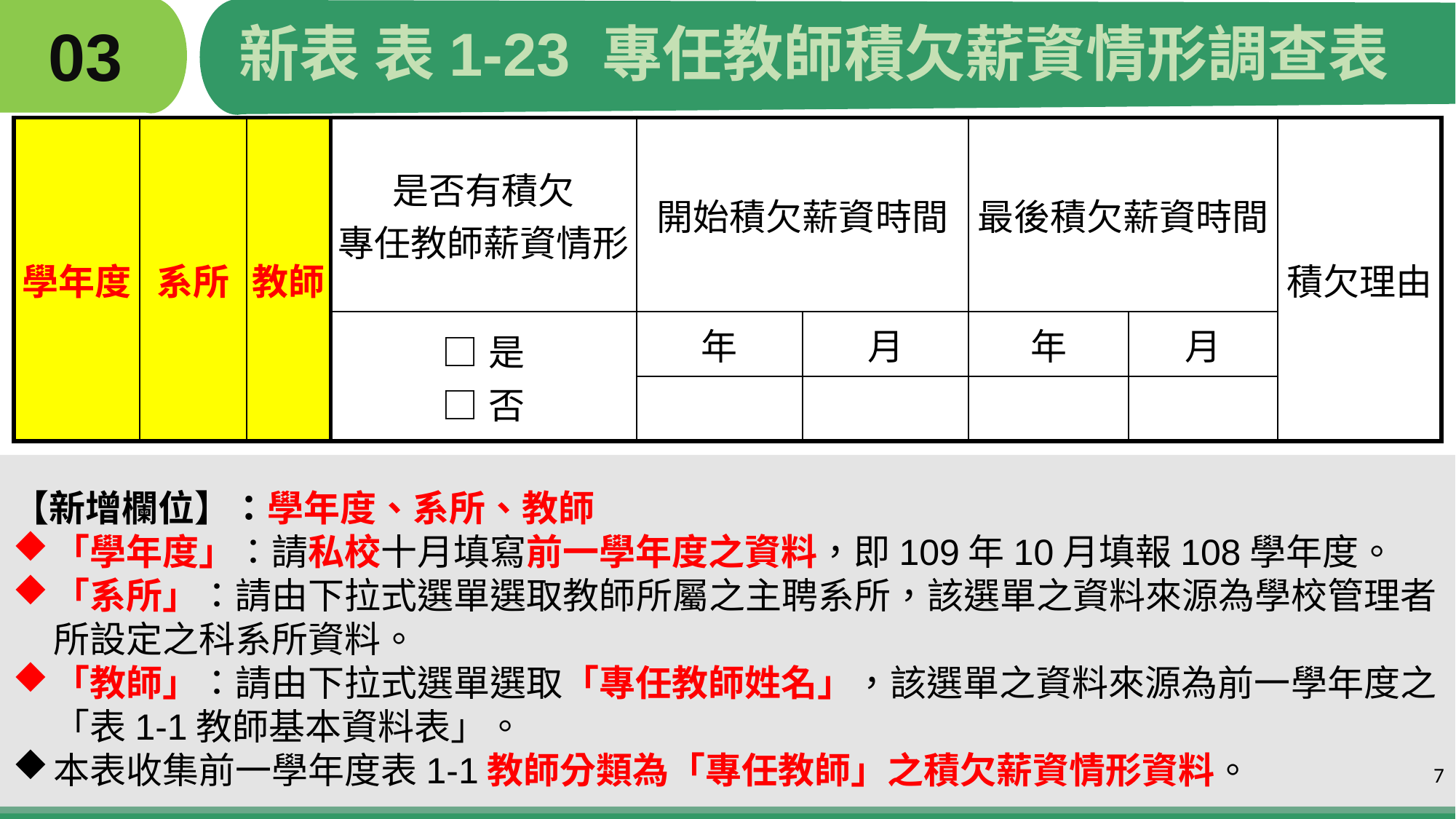

# 03
新表 表1-23 專任教師積欠薪資情形調查表
| 學年度 | 系所 | 教師 | 是否有積欠 專任教師薪資情形 | 開始積欠薪資時間 |  | 最後積欠薪資時間 |  | 積欠理由 |
| --- | --- | --- | --- | --- | --- | --- | --- | --- |
|  |  |  | □是 □否 | 年 | 月 | 年 | 月 |  |
|  |  |  |  |  |  |  |  |  |
【新增欄位】：學年度、系所、教師
「學年度」：請私校十月填寫前一學年度之資料，即109年10月填報108學年度。
「系所」：請由下拉式選單選取教師所屬之主聘系所，該選單之資料來源為學校管理者所設定之科系所資料。
「教師」：請由下拉式選單選取「專任教師姓名」，該選單之資料來源為前一學年度之「表1-1教師基本資料表」。
本表收集前一學年度表1-1教師分類為「專任教師」之積欠薪資情形資料。
7